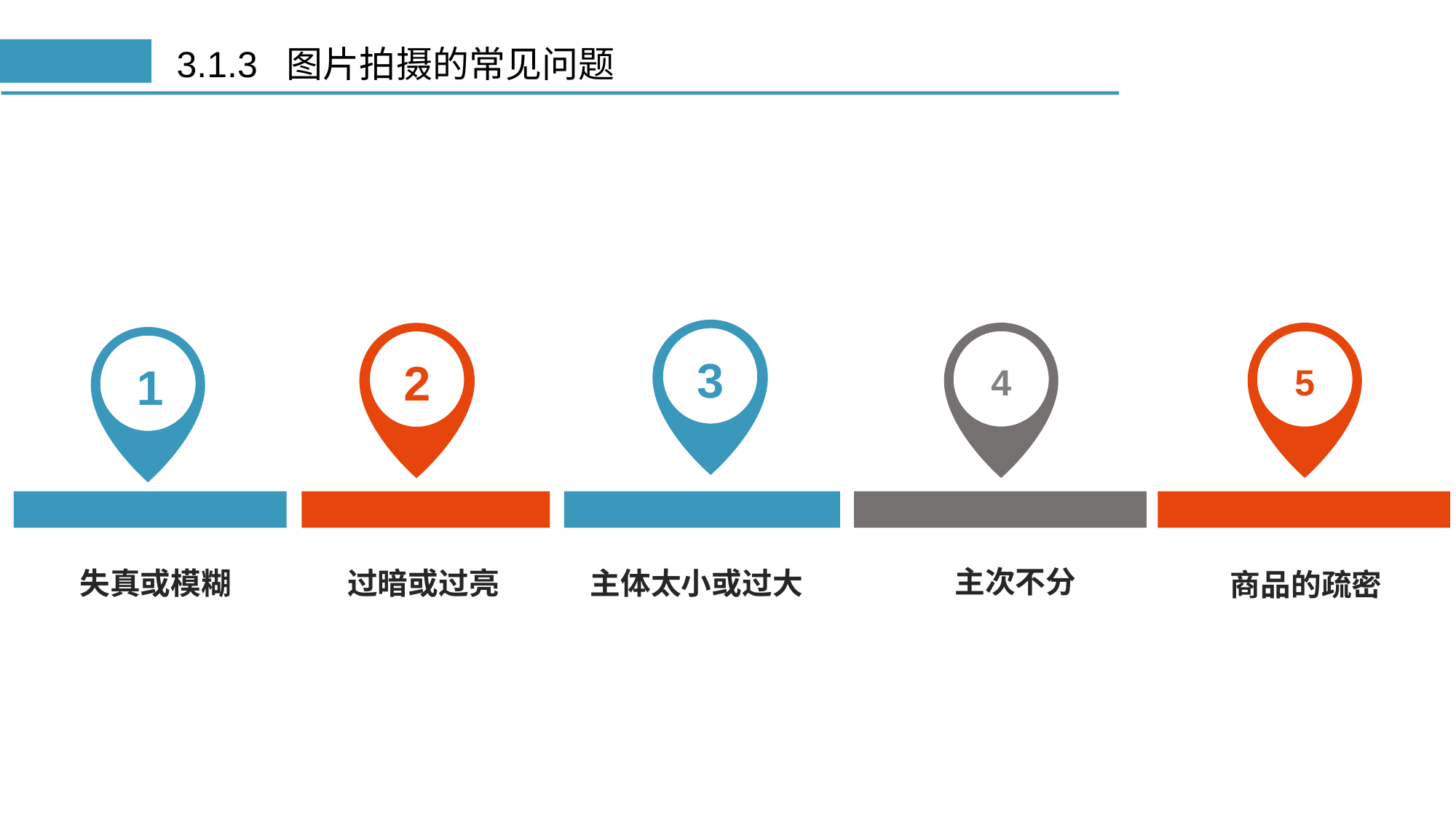

# 3.1.3  图片拍摄的常见问题

3
2
1
4
5

主次不分
失真或模糊
过暗或过亮
主体太小或过大
商品的疏密